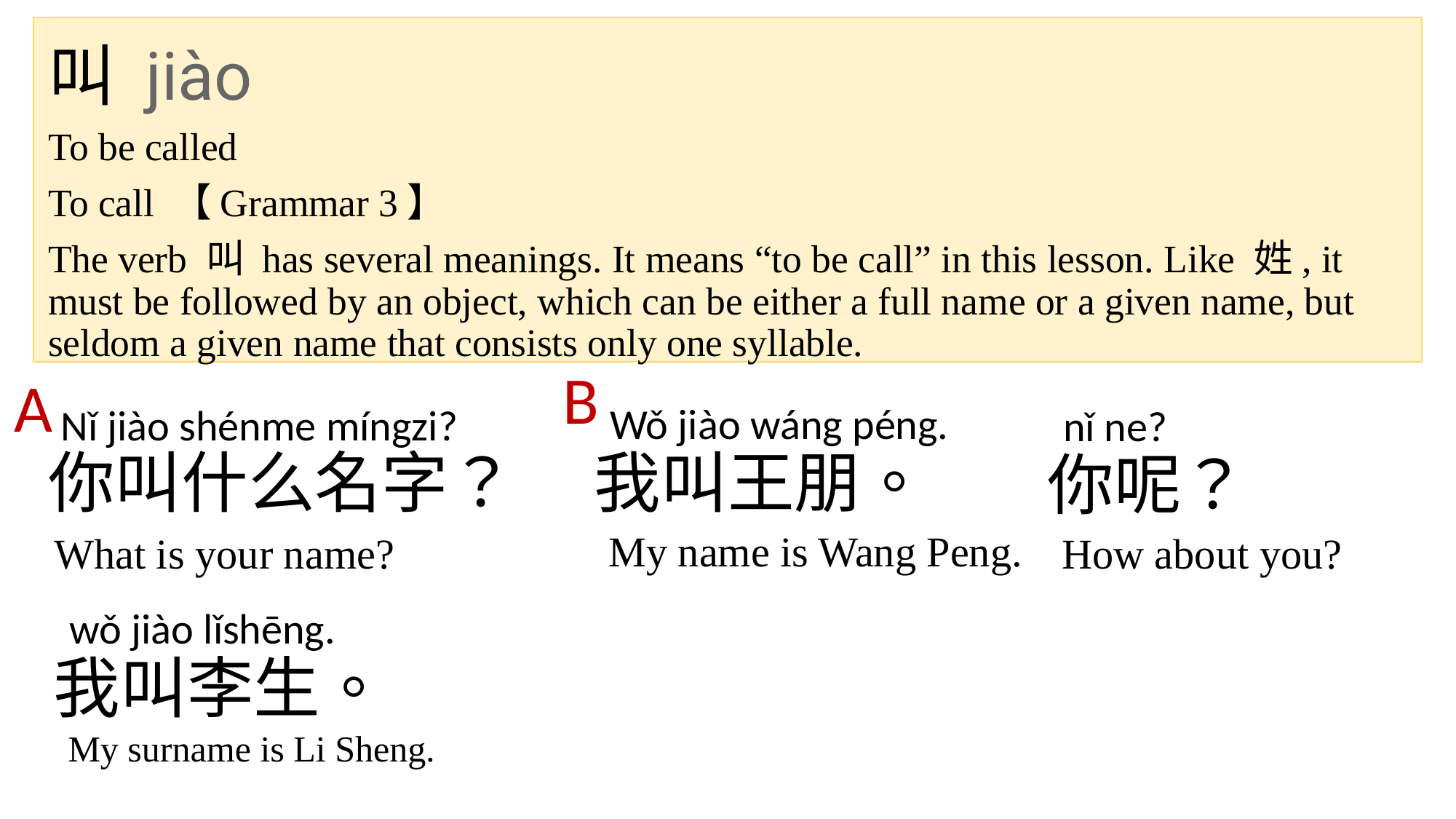

# 叫 jiào

To be called
To call 【Grammar 3】
The verb 叫 has several meanings. It means “to be call” in this lesson. Like 姓, it must be followed by an object, which can be either a full name or a given name, but seldom a given name that consists only one syllable.
B
A
Wǒ jiào wáng péng.
Nǐ jiào shénme míngzi?
nǐ ne?
你叫什么名字？
我叫王朋。
你呢？
My name is Wang Peng.
What is your name?
How about you?
wǒ jiào lǐshēng.
我叫李生。
My surname is Li Sheng.